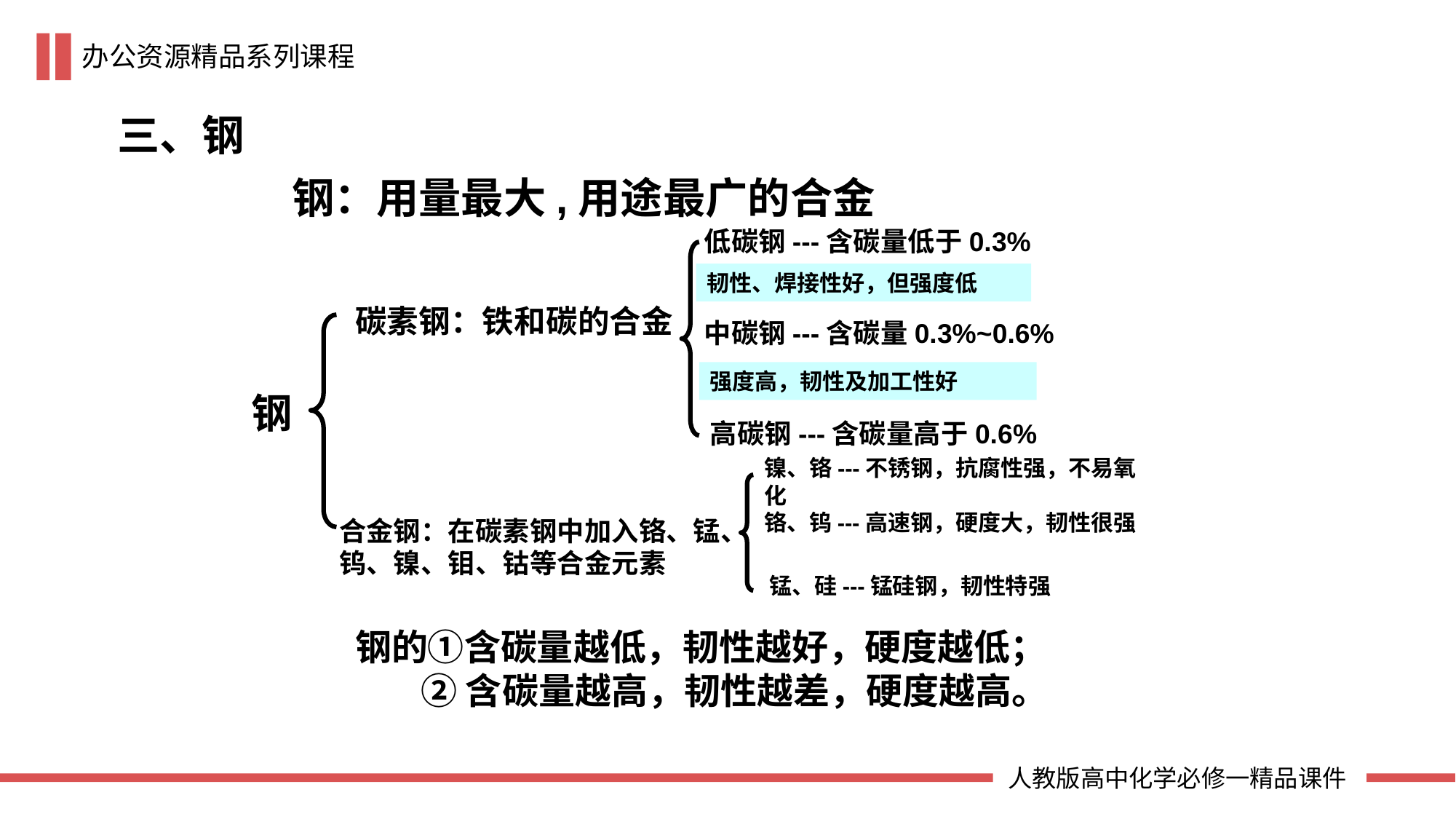

三、钢
钢：用量最大,用途最广的合金
低碳钢---含碳量低于0.3%

韧性、焊接性好，但强度低
碳素钢：铁和碳的合金
中碳钢---含碳量0.3%~0.6%

强度高，韧性及加工性好
钢
高碳钢---含碳量高于0.6%
镍、铬---不锈钢，抗腐性强，不易氧化

铬、钨---高速钢，硬度大，韧性很强
合金钢：在碳素钢中加入铬、锰、钨、镍、钼、钴等合金元素
锰、硅---锰硅钢，韧性特强
钢的①含碳量越低，韧性越好，硬度越低；
        ②含碳量越高，韧性越差，硬度越高。